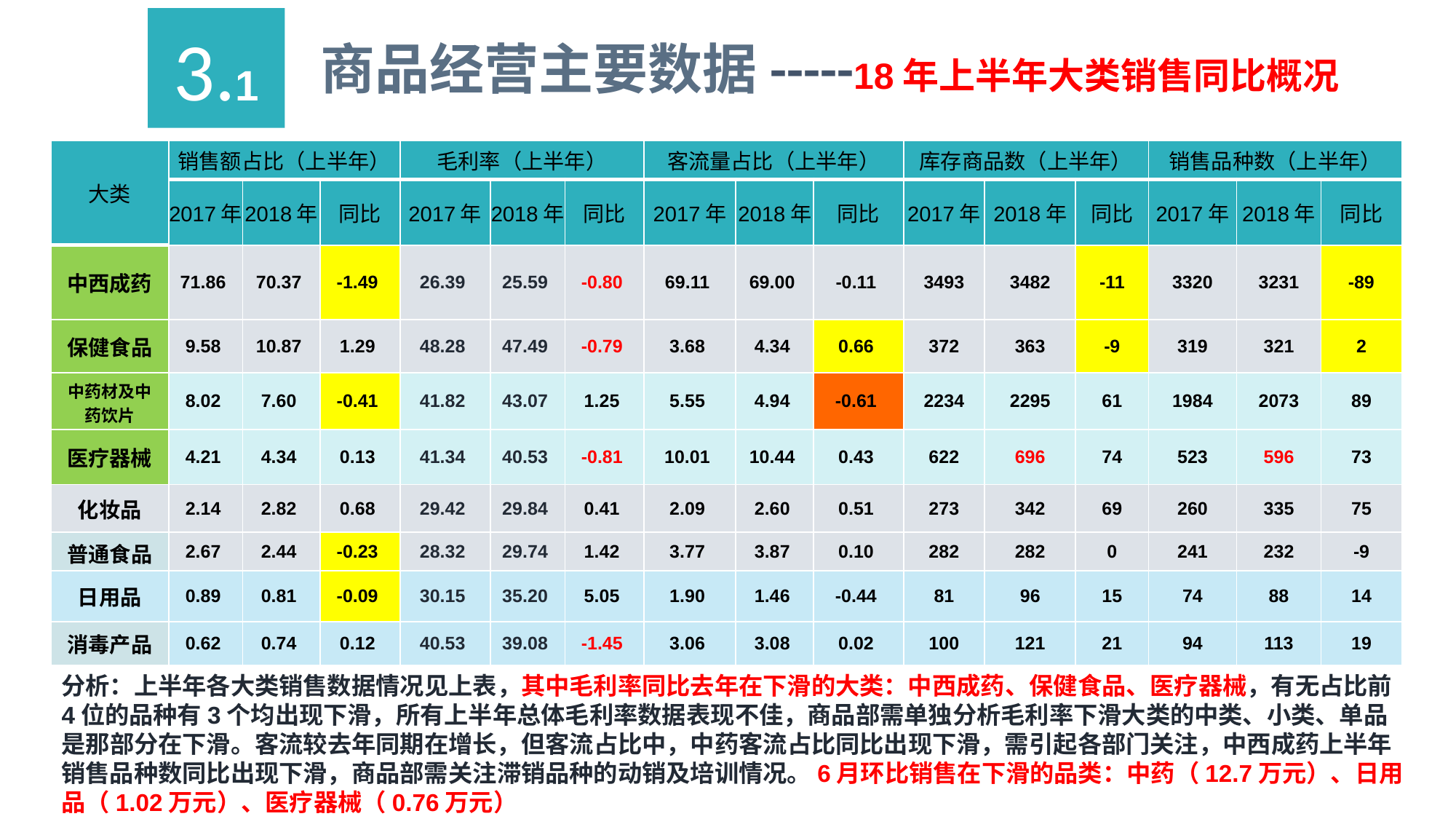

3.1
商品经营主要数据-----18年上半年大类销售同比概况
| 大类 | 销售额占比（上半年） |  |  | 毛利率（上半年） |  |  | 客流量占比（上半年） |  |  | 库存商品数（上半年） |  |  | 销售品种数（上半年） |  |  |
| --- | --- | --- | --- | --- | --- | --- | --- | --- | --- | --- | --- | --- | --- | --- | --- |
|  | 2017年 | 2018年 | 同比 | 2017年 | 2018年 | 同比 | 2017年 | 2018年 | 同比 | 2017年 | 2018年 | 同比 | 2017年 | 2018年 | 同比 |
| 中西成药 | 71.86 | 70.37 | -1.49 | 26.39 | 25.59 | -0.80 | 69.11 | 69.00 | -0.11 | 3493 | 3482 | -11 | 3320 | 3231 | -89 |
| 保健食品 | 9.58 | 10.87 | 1.29 | 48.28 | 47.49 | -0.79 | 3.68 | 4.34 | 0.66 | 372 | 363 | -9 | 319 | 321 | 2 |
| 中药材及中药饮片 | 8.02 | 7.60 | -0.41 | 41.82 | 43.07 | 1.25 | 5.55 | 4.94 | -0.61 | 2234 | 2295 | 61 | 1984 | 2073 | 89 |
| 医疗器械 | 4.21 | 4.34 | 0.13 | 41.34 | 40.53 | -0.81 | 10.01 | 10.44 | 0.43 | 622 | 696 | 74 | 523 | 596 | 73 |
| 化妆品 | 2.14 | 2.82 | 0.68 | 29.42 | 29.84 | 0.41 | 2.09 | 2.60 | 0.51 | 273 | 342 | 69 | 260 | 335 | 75 |
| 普通食品 | 2.67 | 2.44 | -0.23 | 28.32 | 29.74 | 1.42 | 3.77 | 3.87 | 0.10 | 282 | 282 | 0 | 241 | 232 | -9 |
| 日用品 | 0.89 | 0.81 | -0.09 | 30.15 | 35.20 | 5.05 | 1.90 | 1.46 | -0.44 | 81 | 96 | 15 | 74 | 88 | 14 |
| 消毒产品 | 0.62 | 0.74 | 0.12 | 40.53 | 39.08 | -1.45 | 3.06 | 3.08 | 0.02 | 100 | 121 | 21 | 94 | 113 | 19 |
分析：上半年各大类销售数据情况见上表，其中毛利率同比去年在下滑的大类：中西成药、保健食品、医疗器械，有无占比前4位的品种有3个均出现下滑，所有上半年总体毛利率数据表现不佳，商品部需单独分析毛利率下滑大类的中类、小类、单品是那部分在下滑。客流较去年同期在增长，但客流占比中，中药客流占比同比出现下滑，需引起各部门关注，中西成药上半年销售品种数同比出现下滑，商品部需关注滞销品种的动销及培训情况。6月环比销售在下滑的品类：中药（12.7万元）、日用品（1.02万元）、医疗器械（0.76万元）